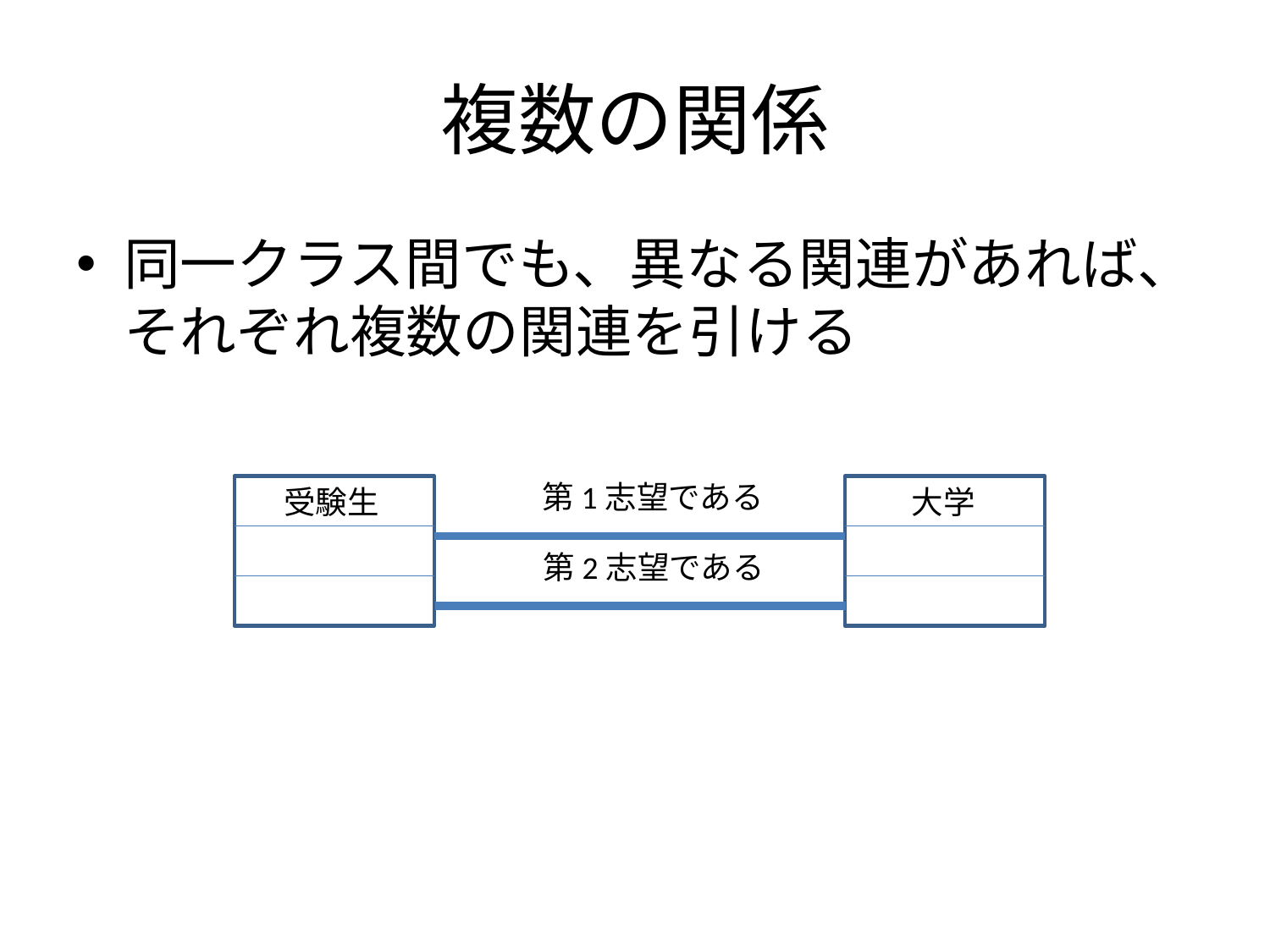

# 複数の関係
同一クラス間でも、異なる関連があれば、それぞれ複数の関連を引ける
第1志望である

受験生

大学
第2志望である